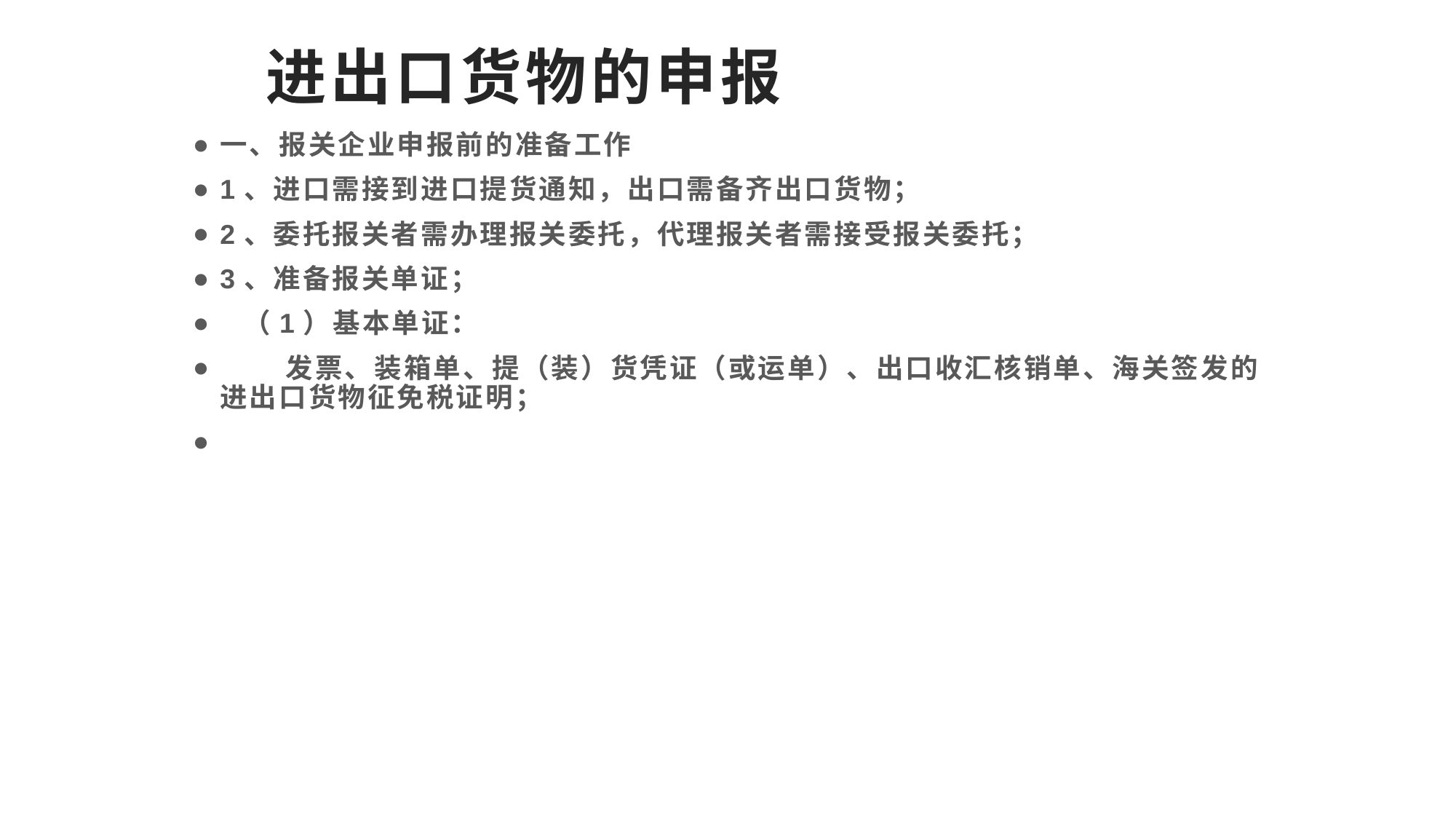

# 进出口货物的申报
一、报关企业申报前的准备工作
1、进口需接到进口提货通知，出口需备齐出口货物；
2、委托报关者需办理报关委托，代理报关者需接受报关委托；
3、准备报关单证；
  （1）基本单证：
       发票、装箱单、提（装）货凭证（或运单）、出口收汇核销单、海关签发的进出口货物征免税证明；